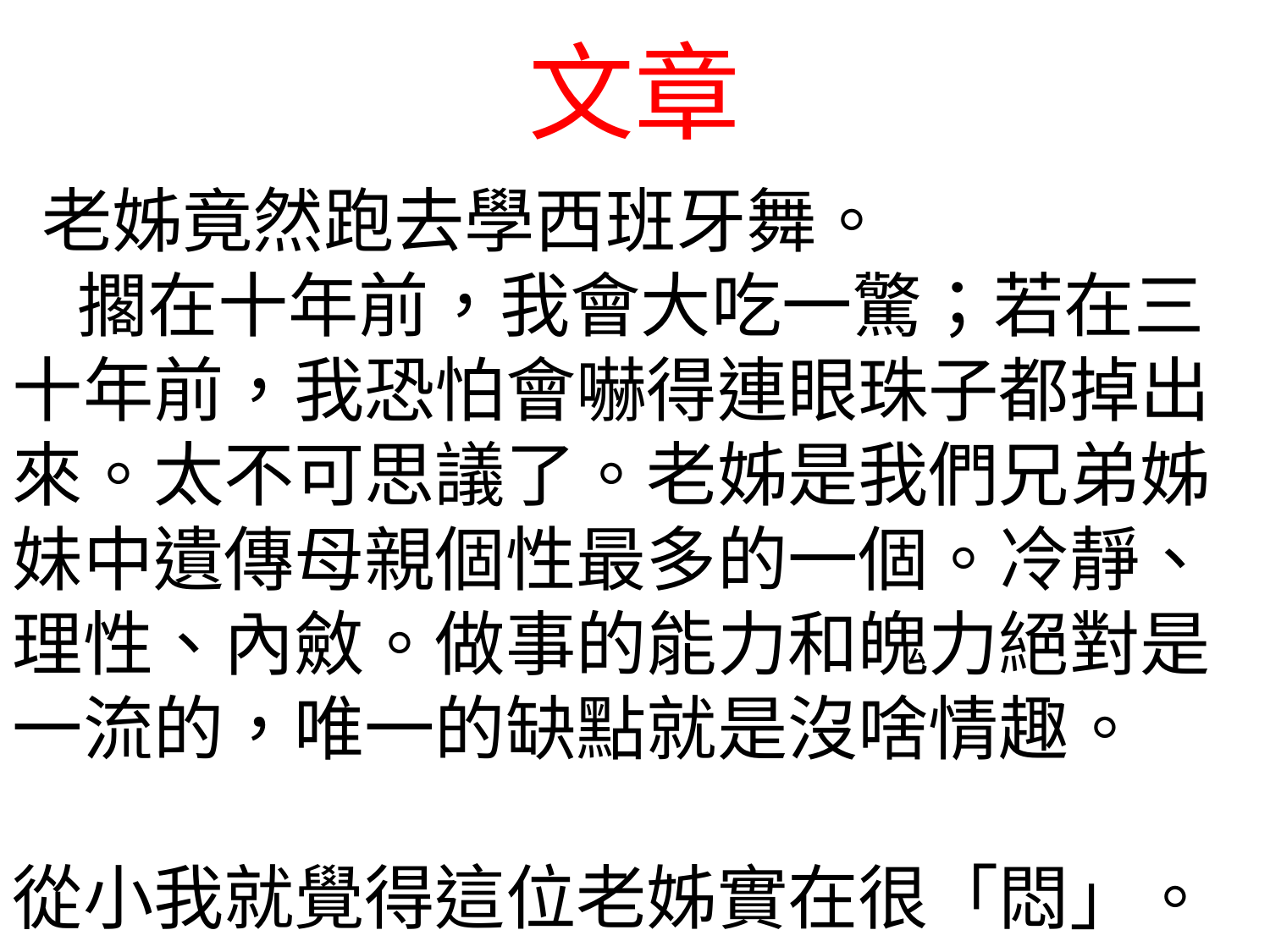

# 文章
   老姊竟然跑去學西班牙舞。
   擱在十年前，我會大吃一驚；若在三十年前，我恐怕會嚇得連眼珠子都掉出來。太不可思議了。老姊是我們兄弟姊妹中遺傳母親個性最多的一個。冷靜、理性、內斂。做事的能力和魄力絕對是一流的，唯一的缺點就是沒啥情趣。
從小我就覺得這位老姊實在很「悶」。